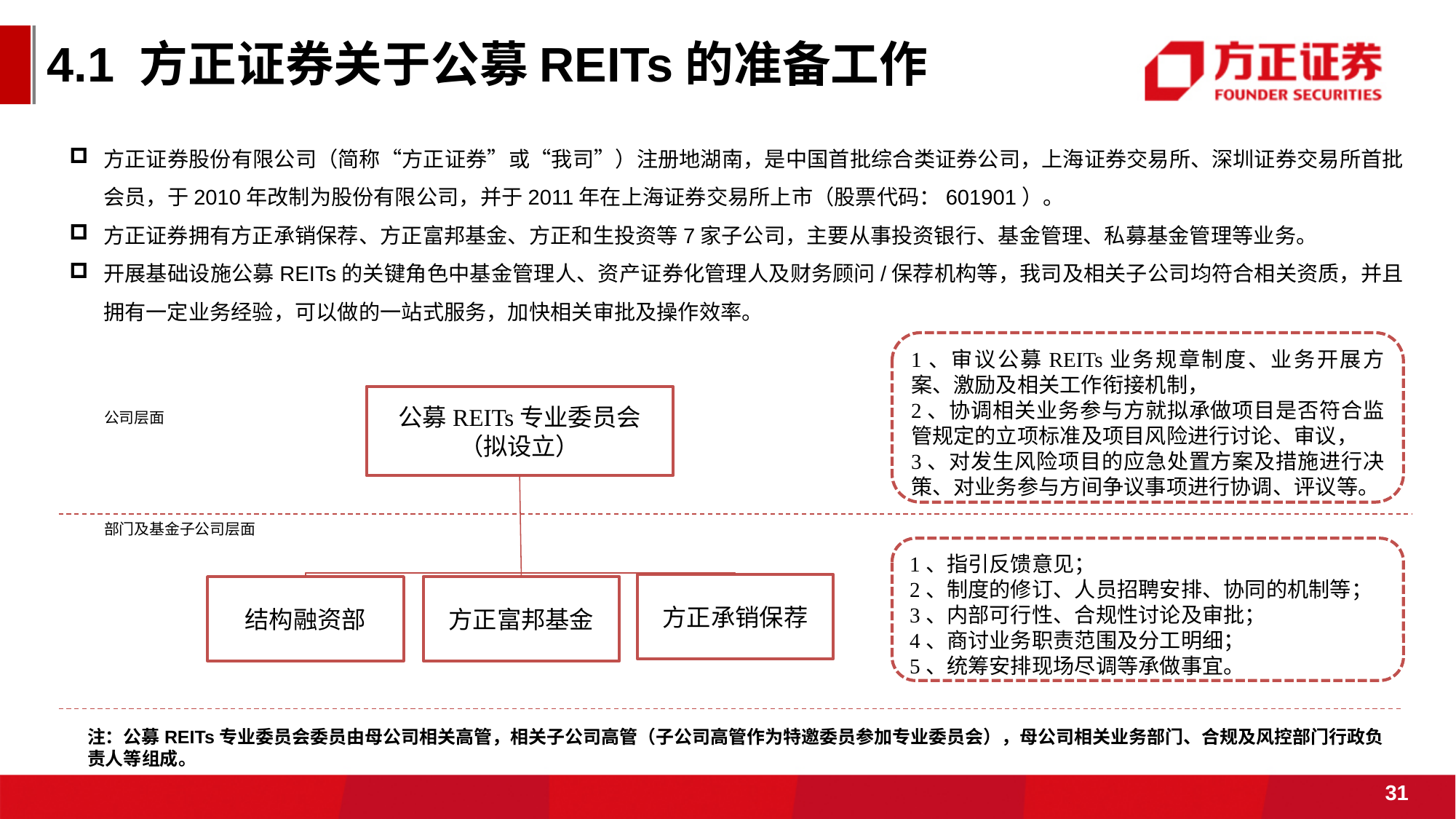

4.1 方正证券关于公募REITs的准备工作

方正证券股份有限公司（简称“方正证券”或“我司”）注册地湖南，是中国首批综合类证券公司，上海证券交易所、深圳证券交易所首批会员，于2010年改制为股份有限公司，并于2011年在上海证券交易所上市（股票代码：601901）。
方正证券拥有方正承销保荐、方正富邦基金、方正和生投资等7家子公司，主要从事投资银行、基金管理、私募基金管理等业务。
开展基础设施公募REITs的关键角色中基金管理人、资产证券化管理人及财务顾问/保荐机构等，我司及相关子公司均符合相关资质，并且拥有一定业务经验，可以做的一站式服务，加快相关审批及操作效率。
1、审议公募REITs业务规章制度、业务开展方案、激励及相关工作衔接机制，
2、协调相关业务参与方就拟承做项目是否符合监管规定的立项标准及项目风险进行讨论、审议，
3、对发生风险项目的应急处置方案及措施进行决策、对业务参与方间争议事项进行协调、评议等。

公募REITs专业委员会
（拟设立）
公司层面
部门及基金子公司层面
1、指引反馈意见；
2、制度的修订、人员招聘安排、协同的机制等；
3、内部可行性、合规性讨论及审批；
4、商讨业务职责范围及分工明细；
5、统筹安排现场尽调等承做事宜。
方正承销保荐
结构融资部
方正富邦基金
注：公募REITs专业委员会委员由母公司相关高管，相关子公司高管（子公司高管作为特邀委员参加专业委员会），母公司相关业务部门、合规及风控部门行政负责人等组成。
31